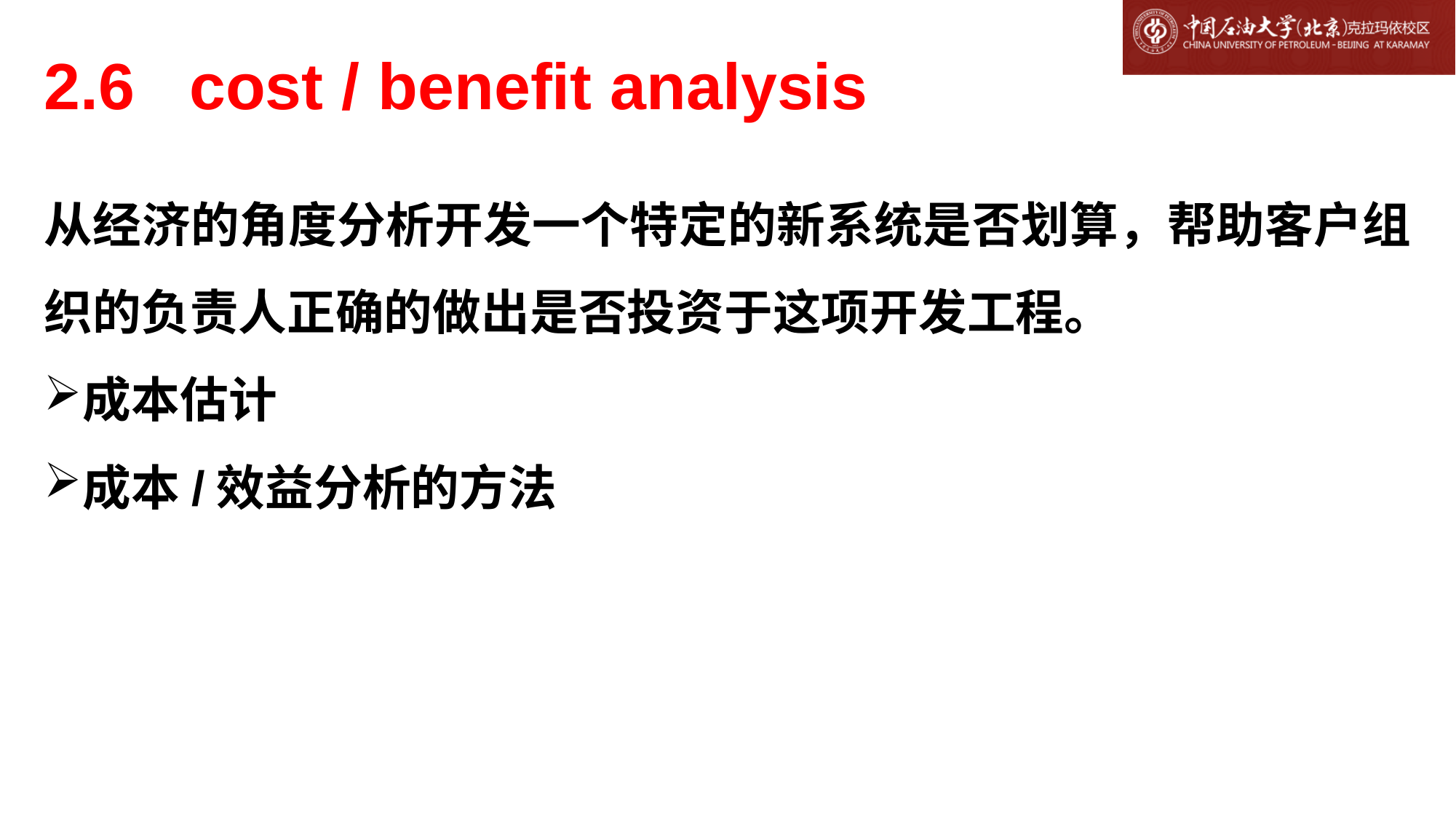

# 2.6   cost / benefit analysis
从经济的角度分析开发一个特定的新系统是否划算，帮助客户组织的负责人正确的做出是否投资于这项开发工程。
成本估计
成本/效益分析的方法